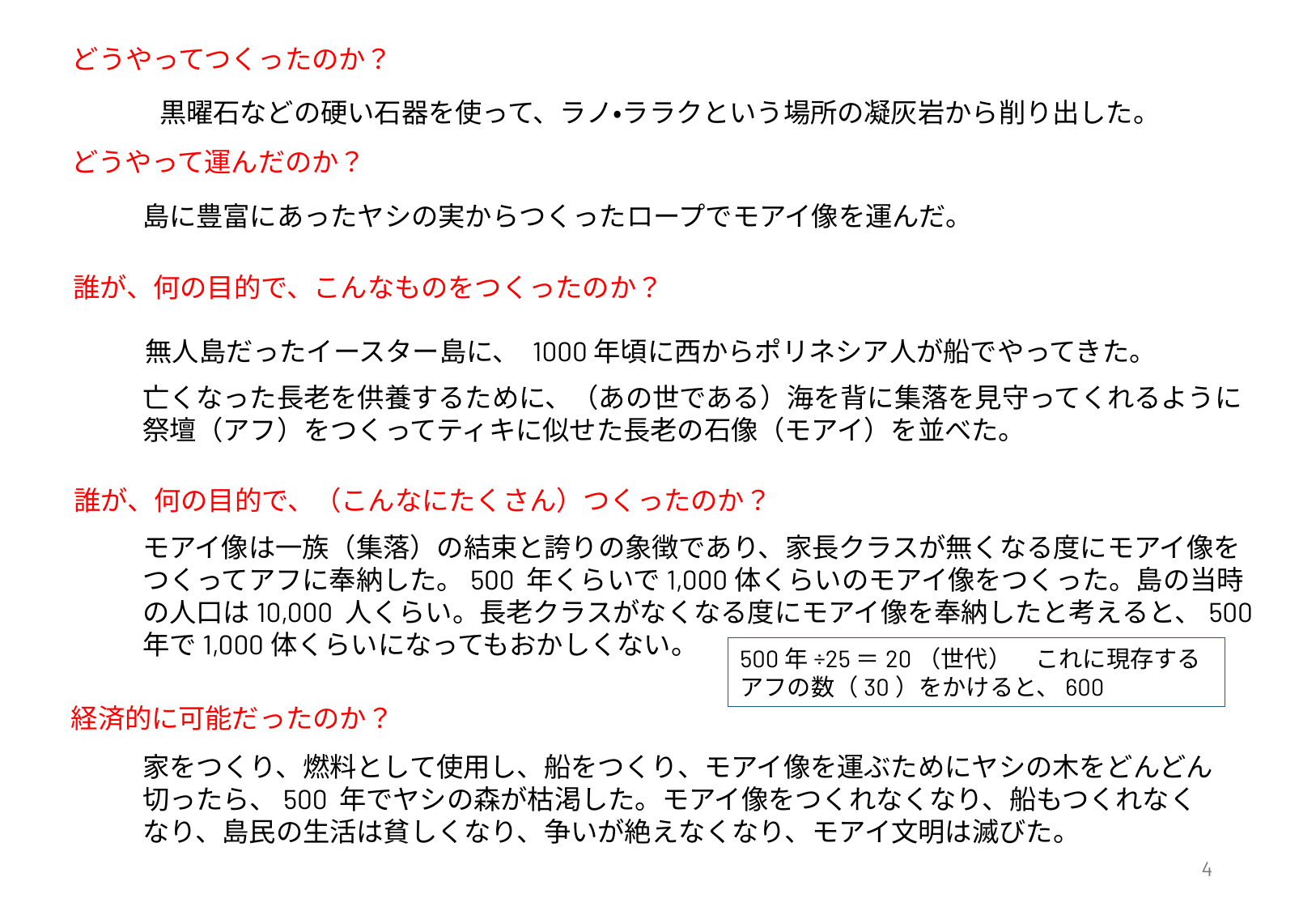

どうやってつくったのか？
黒曜石などの硬い石器を使って、ラノ・ララクという場所の凝灰岩から削り出した。
どうやって運んだのか？
島に豊富にあったヤシの実からつくったロープでモアイ像を運んだ。
誰が、何の目的で、こんなものをつくったのか？
無人島だったイースター島に、 1000年頃に西からポリネシア人が船でやってきた。
亡くなった長老を供養するために、（あの世である）海を背に集落を見守ってくれるように祭壇（アフ）をつくってティキに似せた長老の石像（モアイ）を並べた。
誰が、何の目的で、（こんなにたくさん）つくったのか？
モアイ像は一族（集落）の結束と誇りの象徴であり、家長クラスが無くなる度にモアイ像をつくってアフに奉納した。500 年くらいで1,000体くらいのモアイ像をつくった。島の当時の人口は10,000 人くらい。長老クラスがなくなる度にモアイ像を奉納したと考えると、500年で1,000体くらいになってもおかしくない。
500年÷25＝20（世代）　これに現存するアフの数（30）をかけると、600
経済的に可能だったのか？
家をつくり、燃料として使用し、船をつくり、モアイ像を運ぶためにヤシの木をどんどん切ったら、500 年でヤシの森が枯渇した。モアイ像をつくれなくなり、船もつくれなくなり、島民の生活は貧しくなり、争いが絶えなくなり、モアイ文明は滅びた。
4